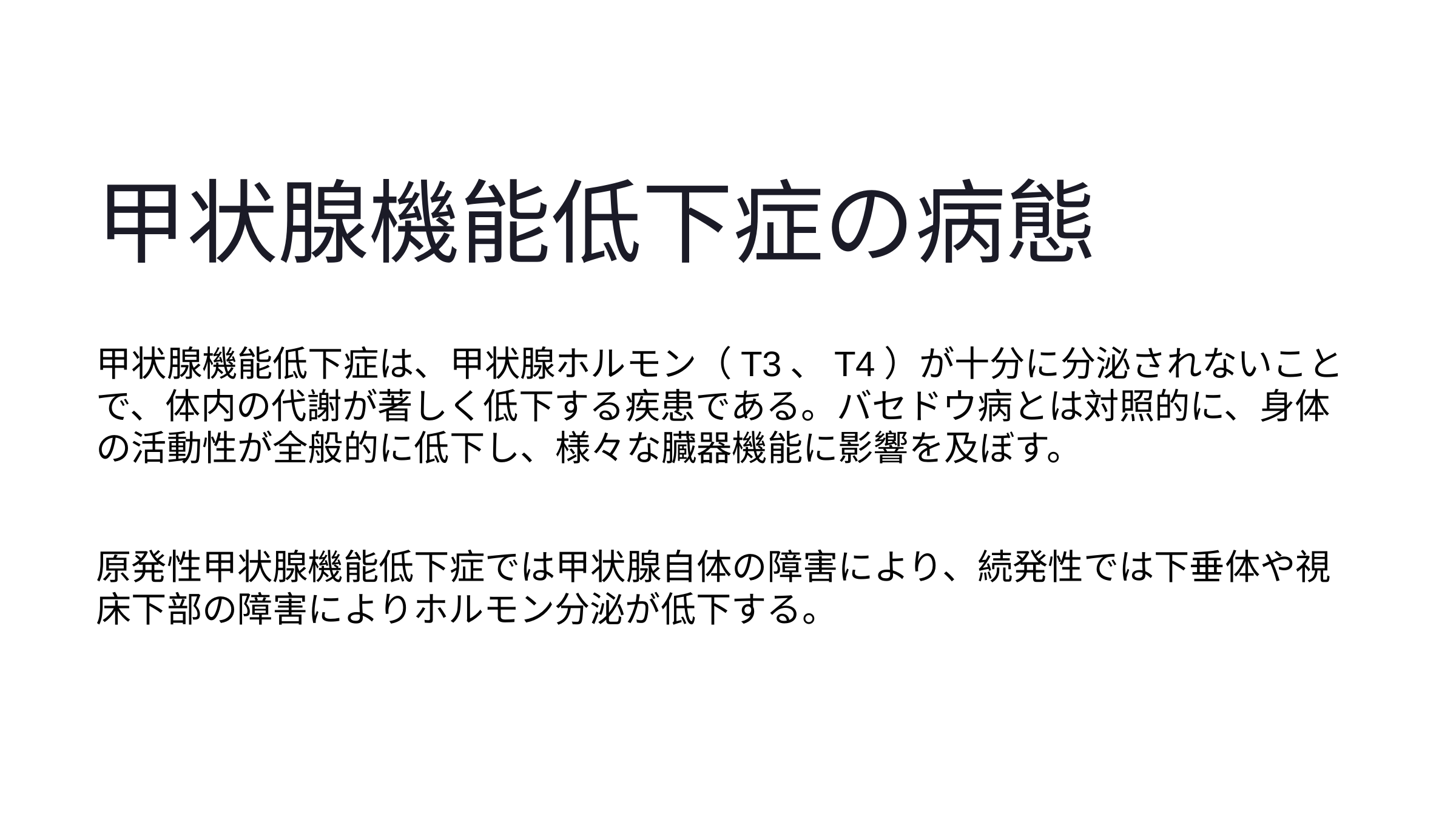

甲状腺機能低下症の病態
甲状腺機能低下症は、甲状腺ホルモン（T3、T4）が十分に分泌されないことで、体内の代謝が著しく低下する疾患である。バセドウ病とは対照的に、身体の活動性が全般的に低下し、様々な臓器機能に影響を及ぼす。
原発性甲状腺機能低下症では甲状腺自体の障害により、続発性では下垂体や視床下部の障害によりホルモン分泌が低下する。